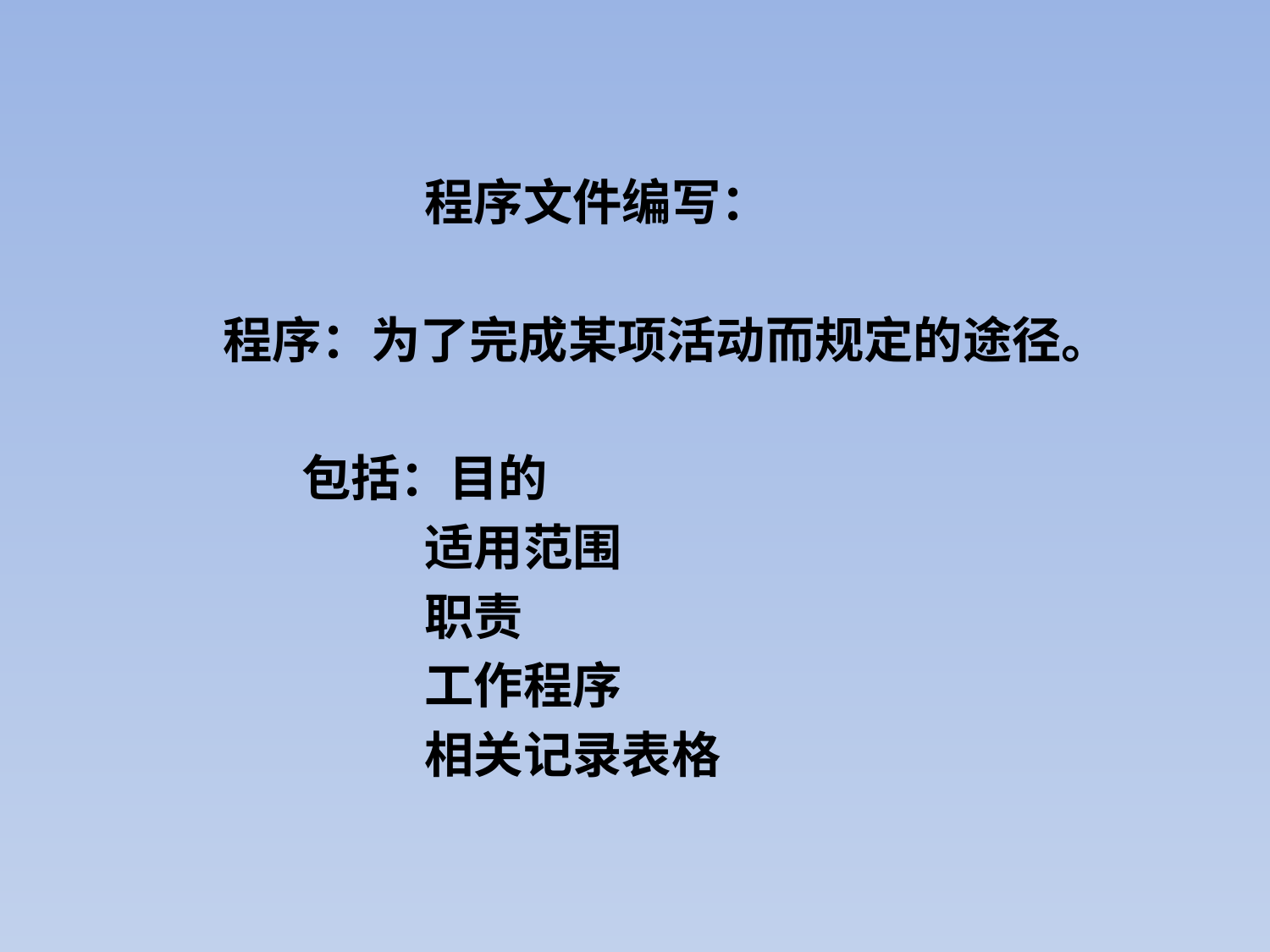

程序文件编写：

   程序：为了完成某项活动而规定的途径。

          包括：目的
                     适用范围
                     职责
                     工作程序
                     相关记录表格